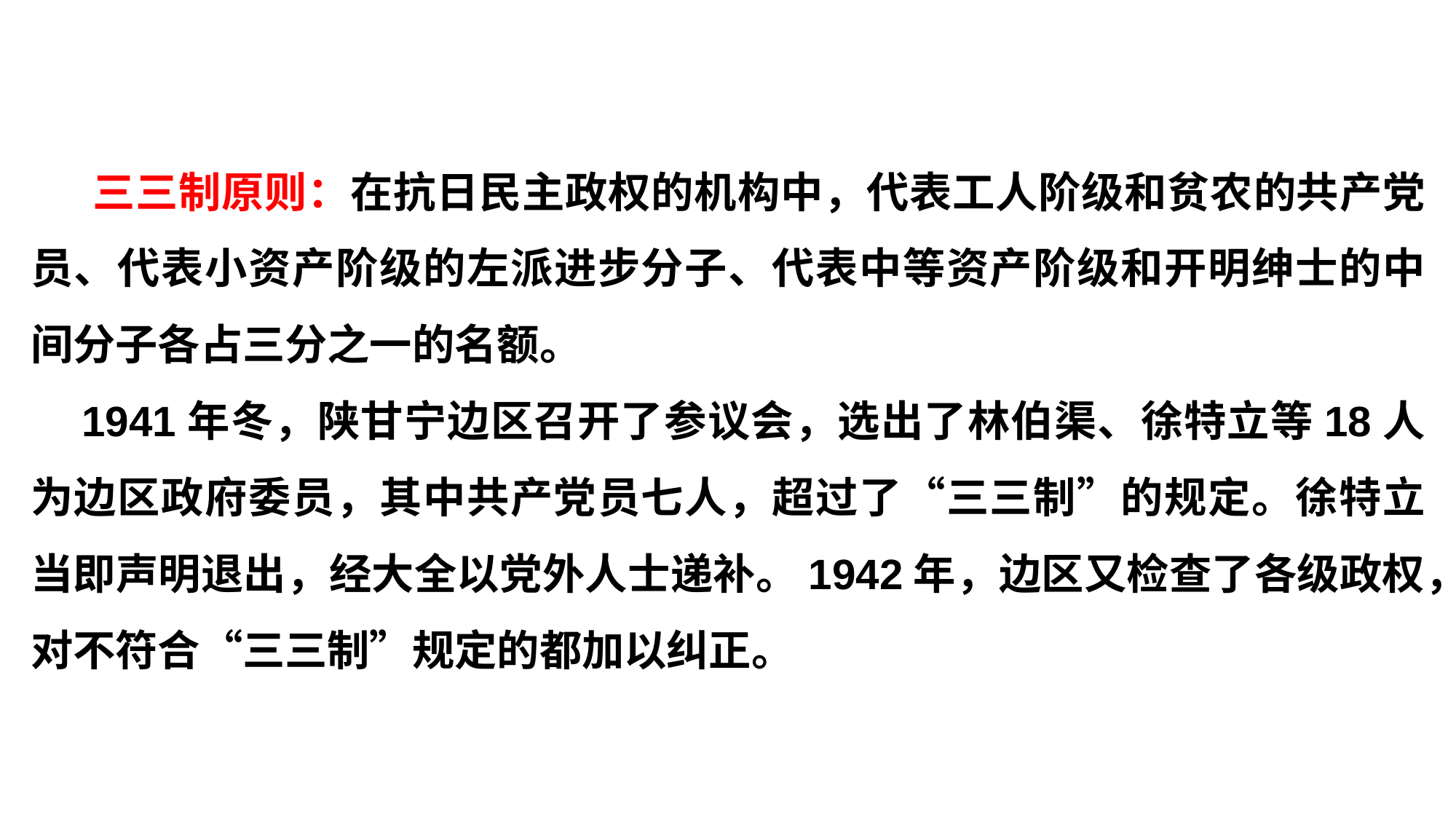

三三制原则：在抗日民主政权的机构中，代表工人阶级和贫农的共产党员、代表小资产阶级的左派进步分子、代表中等资产阶级和开明绅士的中间分子各占三分之一的名额。
    1941年冬，陕甘宁边区召开了参议会，选出了林伯渠、徐特立等18人为边区政府委员，其中共产党员七人，超过了“三三制”的规定。徐特立当即声明退出，经大全以党外人士递补。1942年，边区又检查了各级政权，对不符合“三三制”规定的都加以纠正。